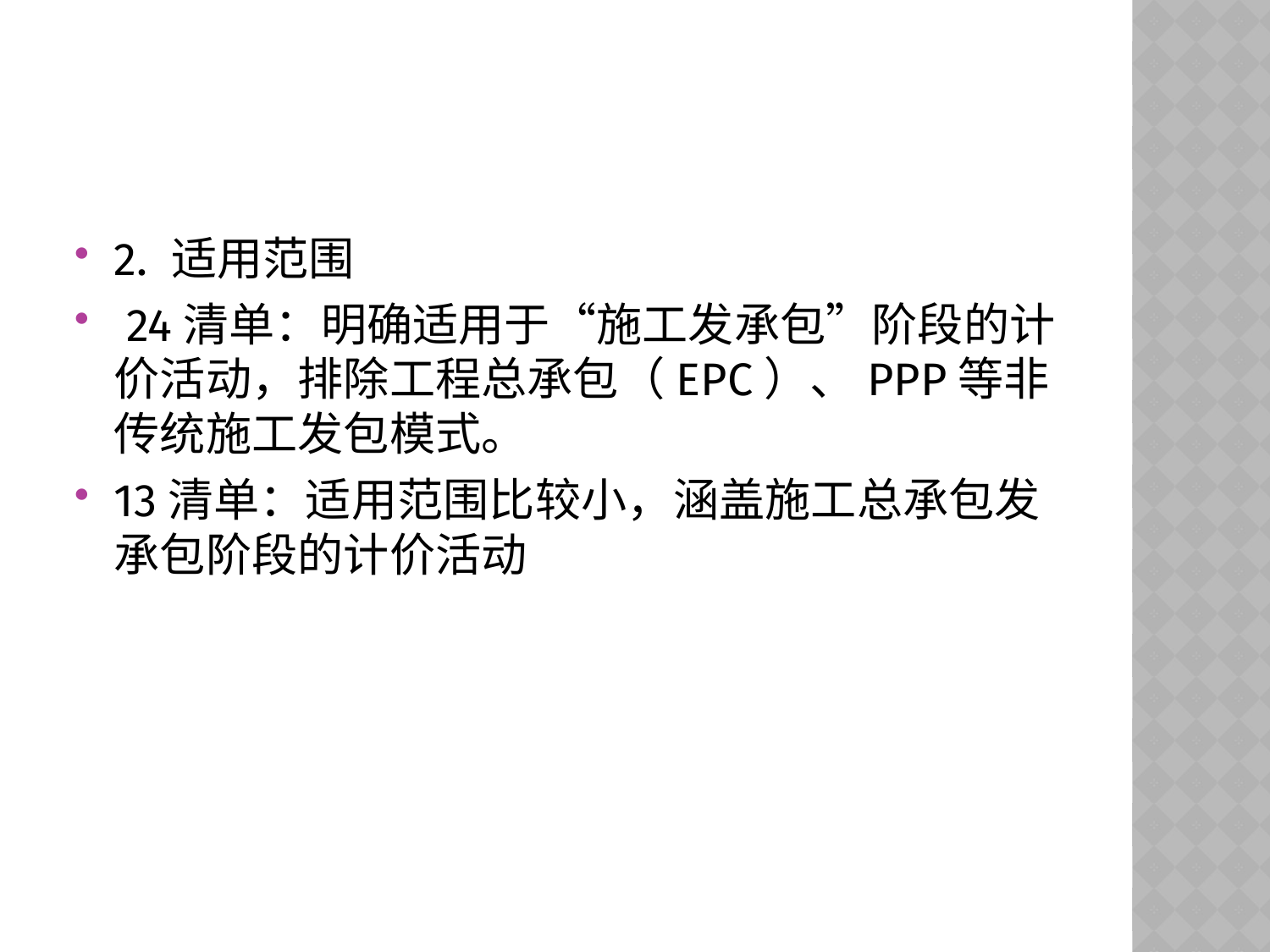

#
2. 适用范围
 24清单：明确适用于“施工发承包”阶段的计价活动，排除工程总承包（EPC）、PPP等非传统施工发包模式。
13清单：适用范围比较小，涵盖施工总承包发承包阶段的计价活动